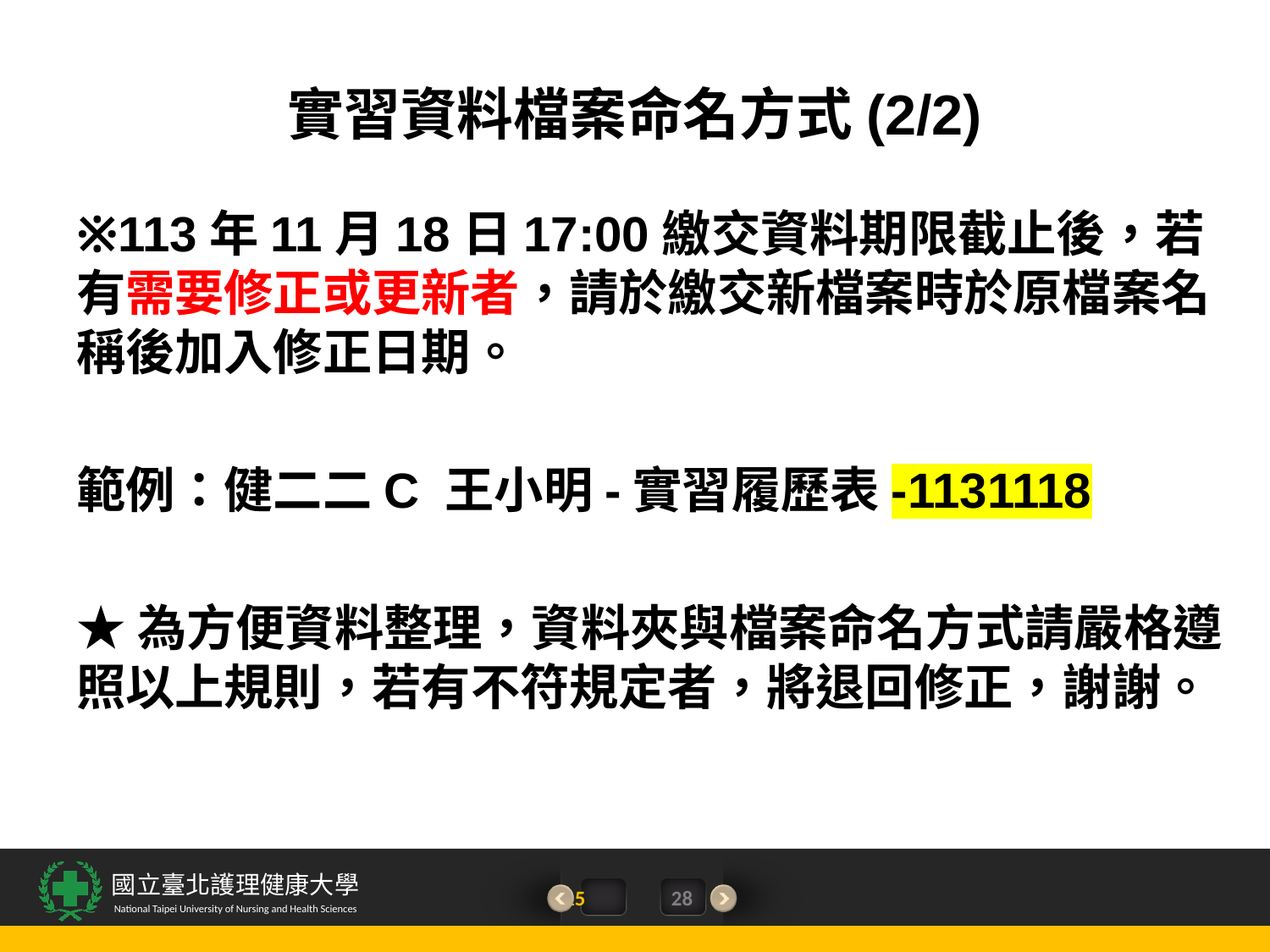

# 實習資料檔案命名方式(2/2)
※113年11月18日17:00繳交資料期限截止後，若有需要修正或更新者，請於繳交新檔案時於原檔案名稱後加入修正日期。

範例：健二二C 王小明-實習履歷表-1131118

★為方便資料整理，資料夾與檔案命名方式請嚴格遵照以上規則，若有不符規定者，將退回修正，謝謝。